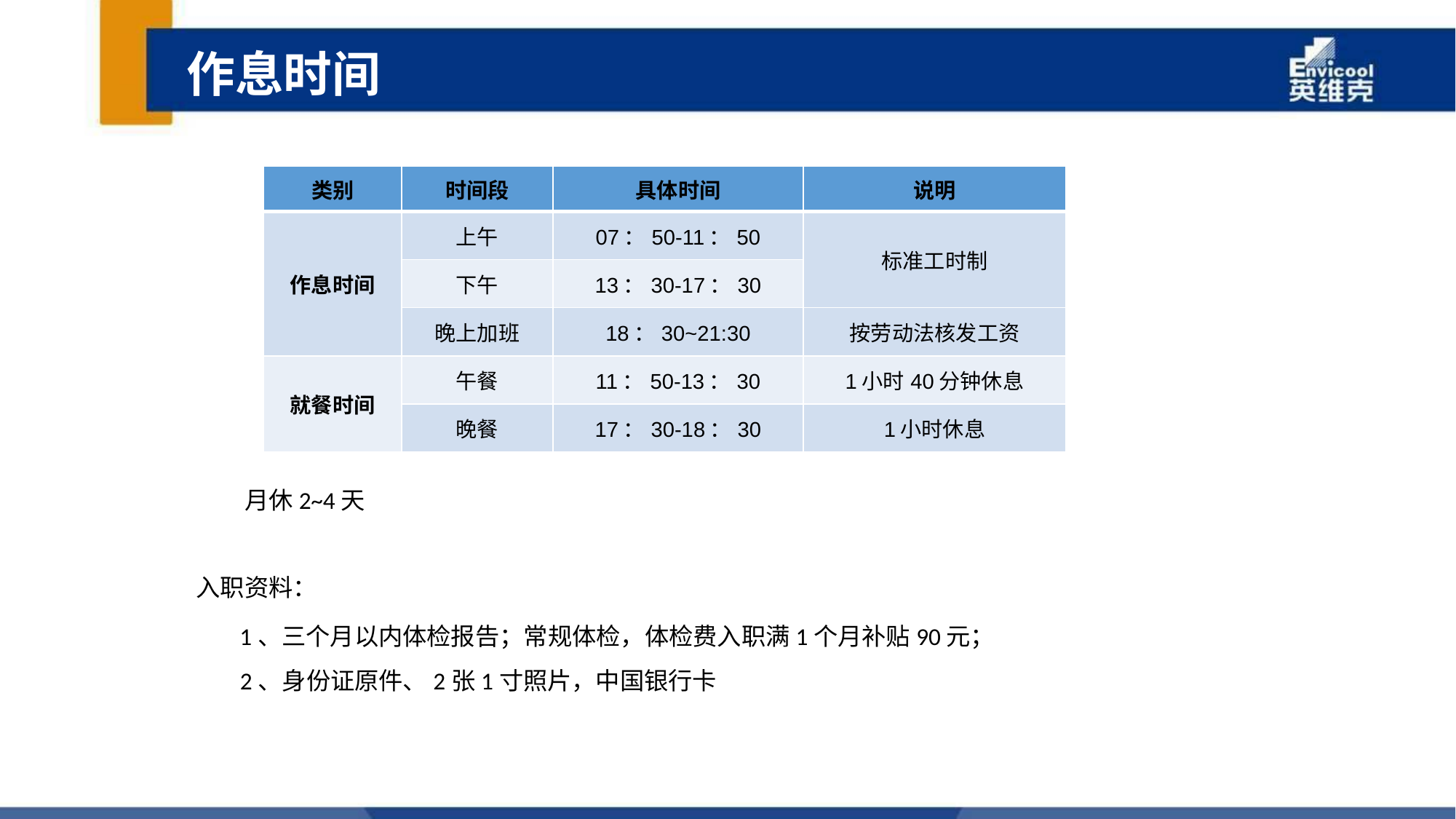

作息时间
| 类别 | 时间段 | 具体时间 | 说明 |
| --- | --- | --- | --- |
| 作息时间 | 上午 | 07：50-11：50 | 标准工时制 |
|  | 下午 | 13：30-17：30 |  |
|  | 晚上加班 | 18：30~21:30 | 按劳动法核发工资 |
| 就餐时间 | 午餐 | 11：50-13：30 | 1小时40分钟休息 |
|  | 晚餐 | 17：30-18：30 | 1小时休息 |
       月休2~4天

入职资料：
       1、三个月以内体检报告；常规体检，体检费入职满1个月补贴90元；
        2、身份证原件、2张1寸照片，中国银行卡